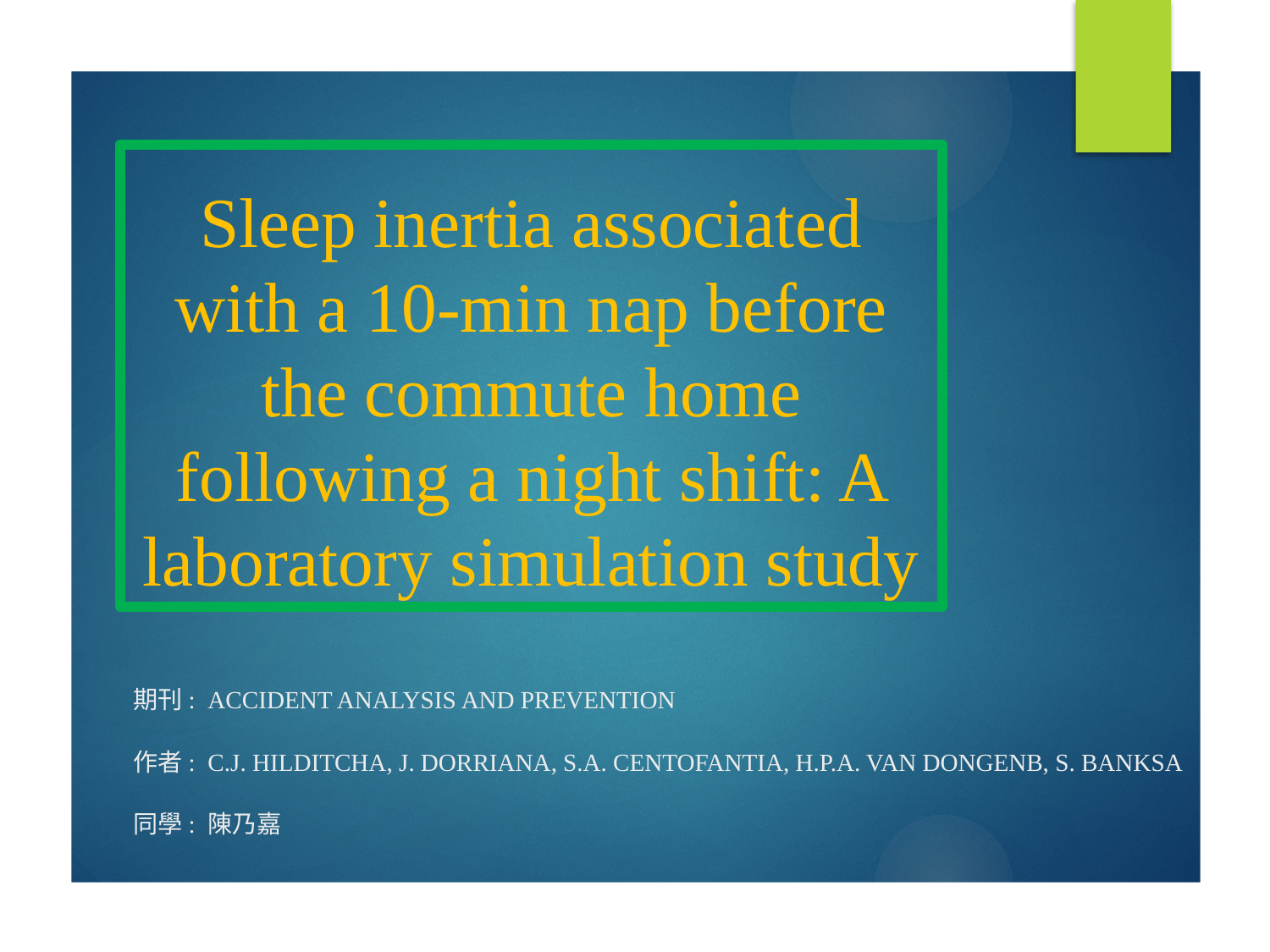

# Sleep inertia associated with a 10-min nap before the commute home following a night shift: A laboratory simulation study
期刊:  Accident Analysis and Prevention
作者:  C.J. Hilditcha, J. Dorriana, S.A. Centofantia, H.P.A. Van Dongenb, S. Banksa
同學: 陳乃嘉